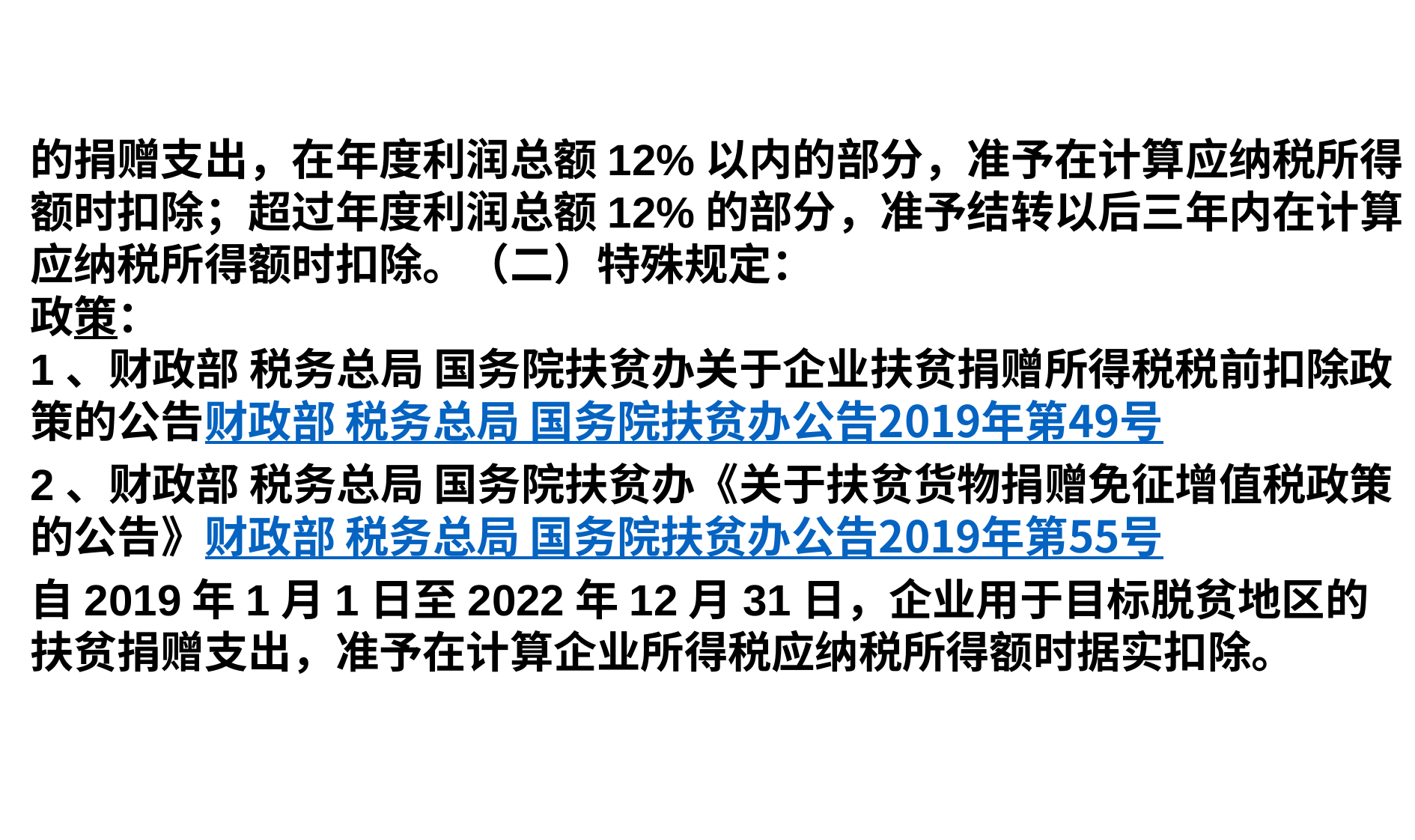

的捐赠支出，在年度利润总额12%以内的部分，准予在计算应纳税所得额时扣除；超过年度利润总额12%的部分，准予结转以后三年内在计算应纳税所得额时扣除。（二）特殊规定：
政策：
1、财政部 税务总局 国务院扶贫办关于企业扶贫捐赠所得税税前扣除政策的公告财政部 税务总局 国务院扶贫办公告2019年第49号
2、财政部 税务总局 国务院扶贫办《关于扶贫货物捐赠免征增值税政策的公告》财政部 税务总局 国务院扶贫办公告2019年第55号
自2019年1月1日至2022年12月31日，企业用于目标脱贫地区的扶贫捐赠支出，准予在计算企业所得税应纳税所得额时据实扣除。